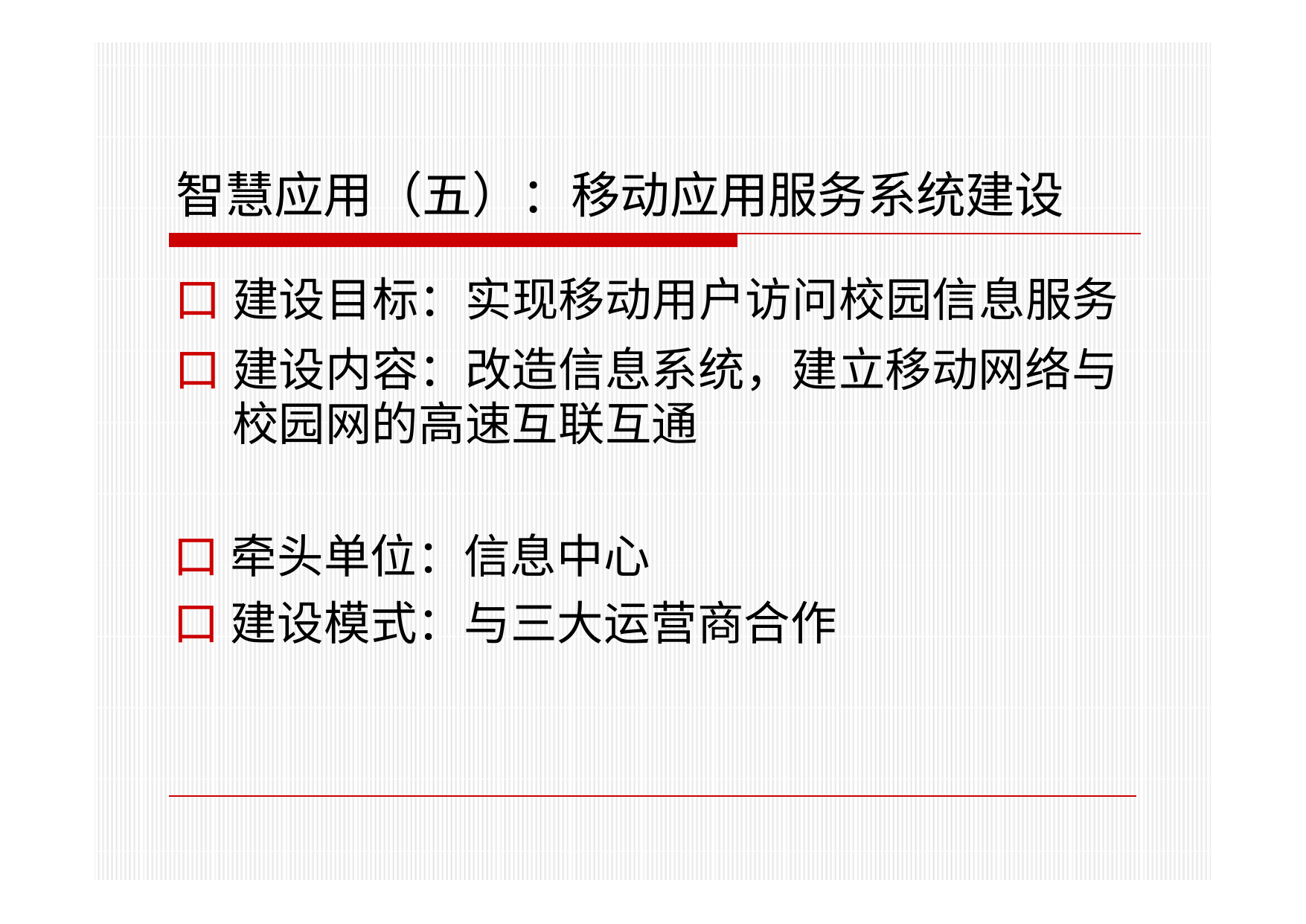

# 智慧应用（五）：移动应用服务系统建设

口 建设目标：实现移动用户访问校园信息服务

口 建设内容：改造信息系统，建立移动网络与 校园网的高速互联互通

口 牵头单位：信息中心

口 建设模式：与三大运营商合作